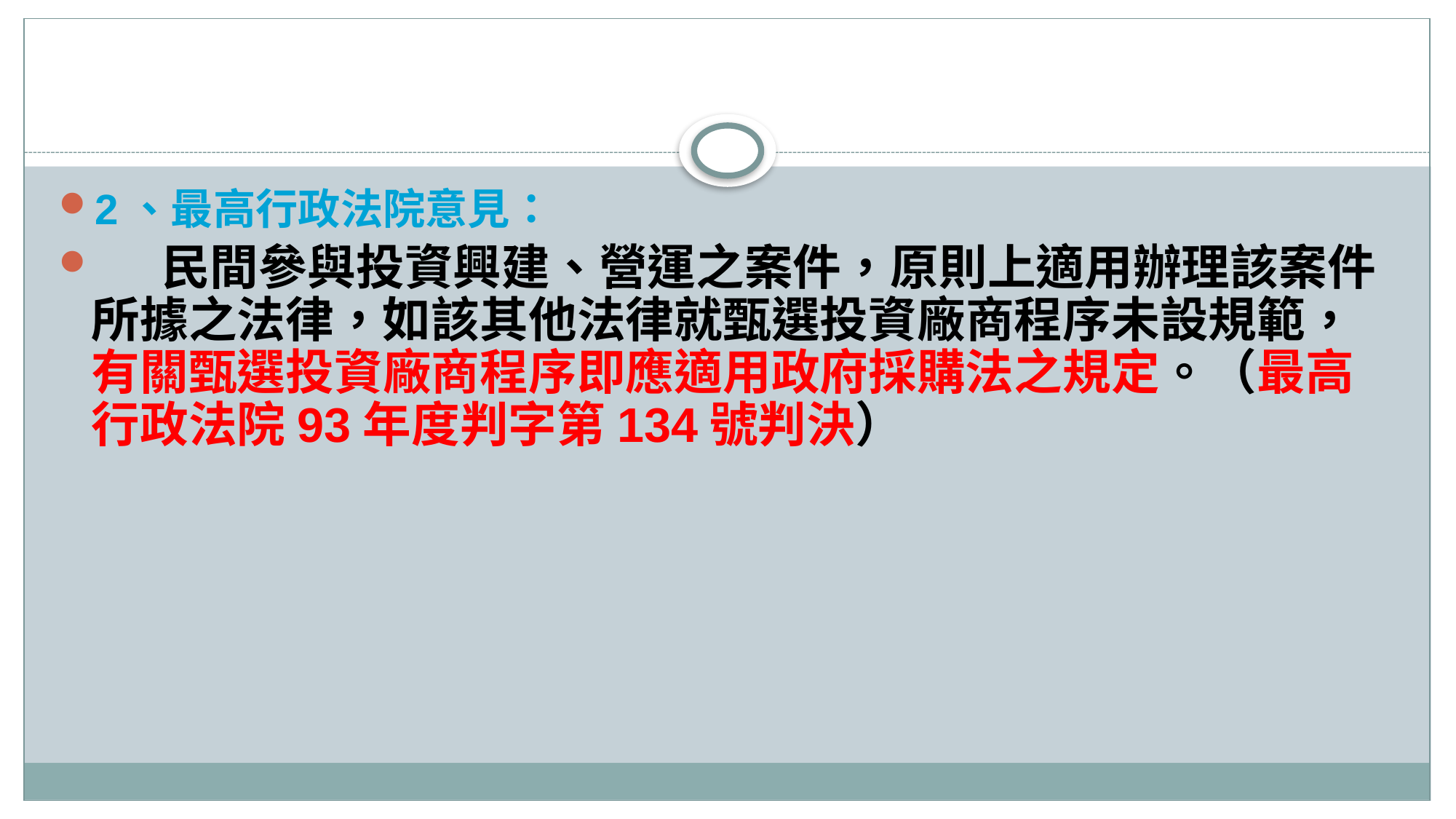

#
2、最高行政法院意見：
      民間參與投資興建、營運之案件，原則上適用辦理該案件所據之法律，如該其他法律就甄選投資廠商程序未設規範，有關甄選投資廠商程序即應適用政府採購法之規定。（最高行政法院93年度判字第134號判決）